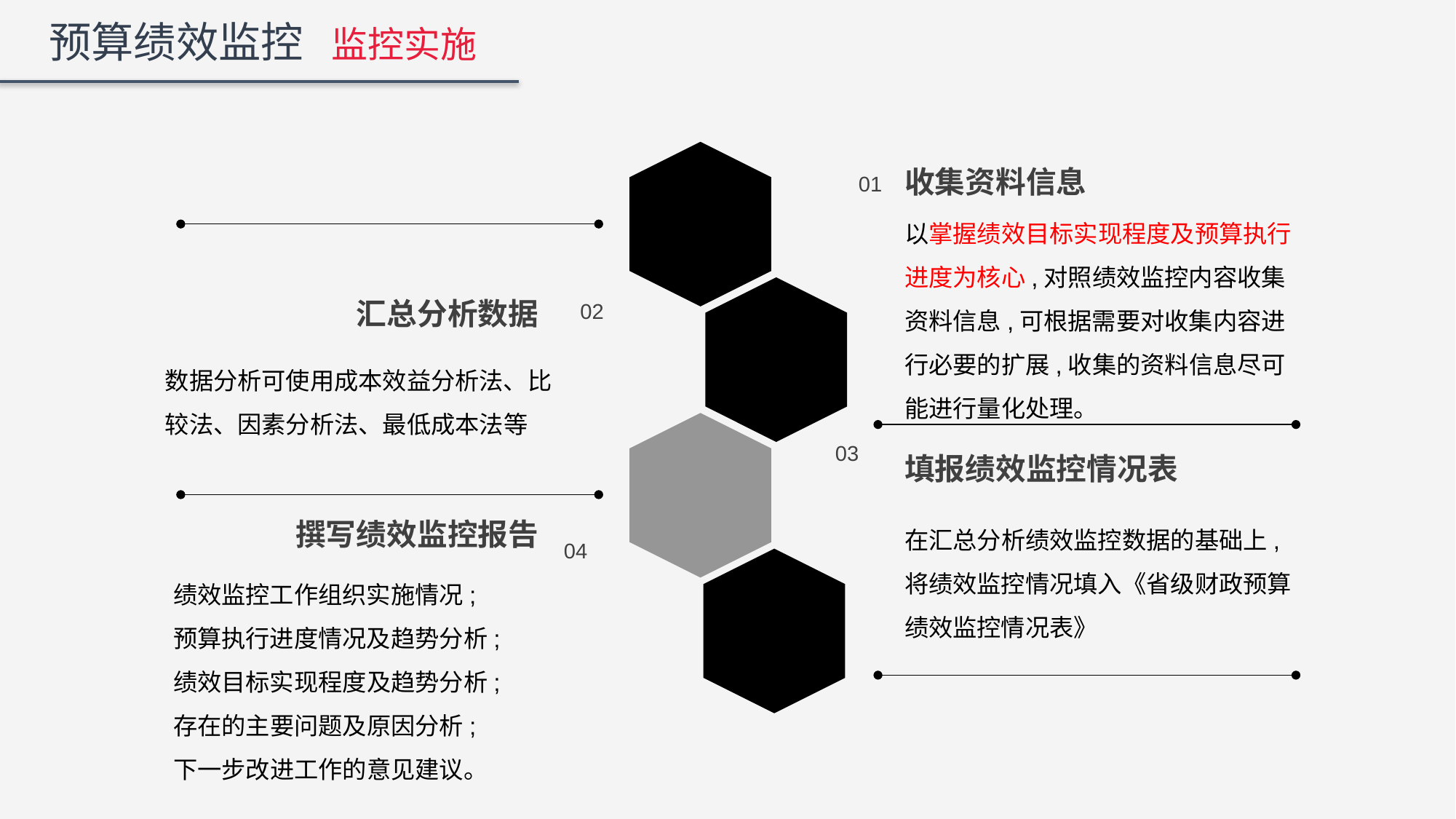

预算绩效监控   监控实施

收集资料信息
以掌握绩效目标实现程度及预算执行进度为核心,对照绩效监控内容收集资料信息,可根据需要对收集内容进行必要的扩展,收集的资料信息尽可能进行量化处理。
01

汇总分析数据
数据分析可使用成本效益分析法、比较法、因素分析法、最低成本法等
02

03
填报绩效监控情况表
在汇总分析绩效监控数据的基础上,将绩效监控情况填入《省级财政预算绩效监控情况表》
撰写绩效监控报告
绩效监控工作组织实施情况;
预算执行进度情况及趋势分析;
绩效目标实现程度及趋势分析;
存在的主要问题及原因分析;
下一步改进工作的意见建议。
04